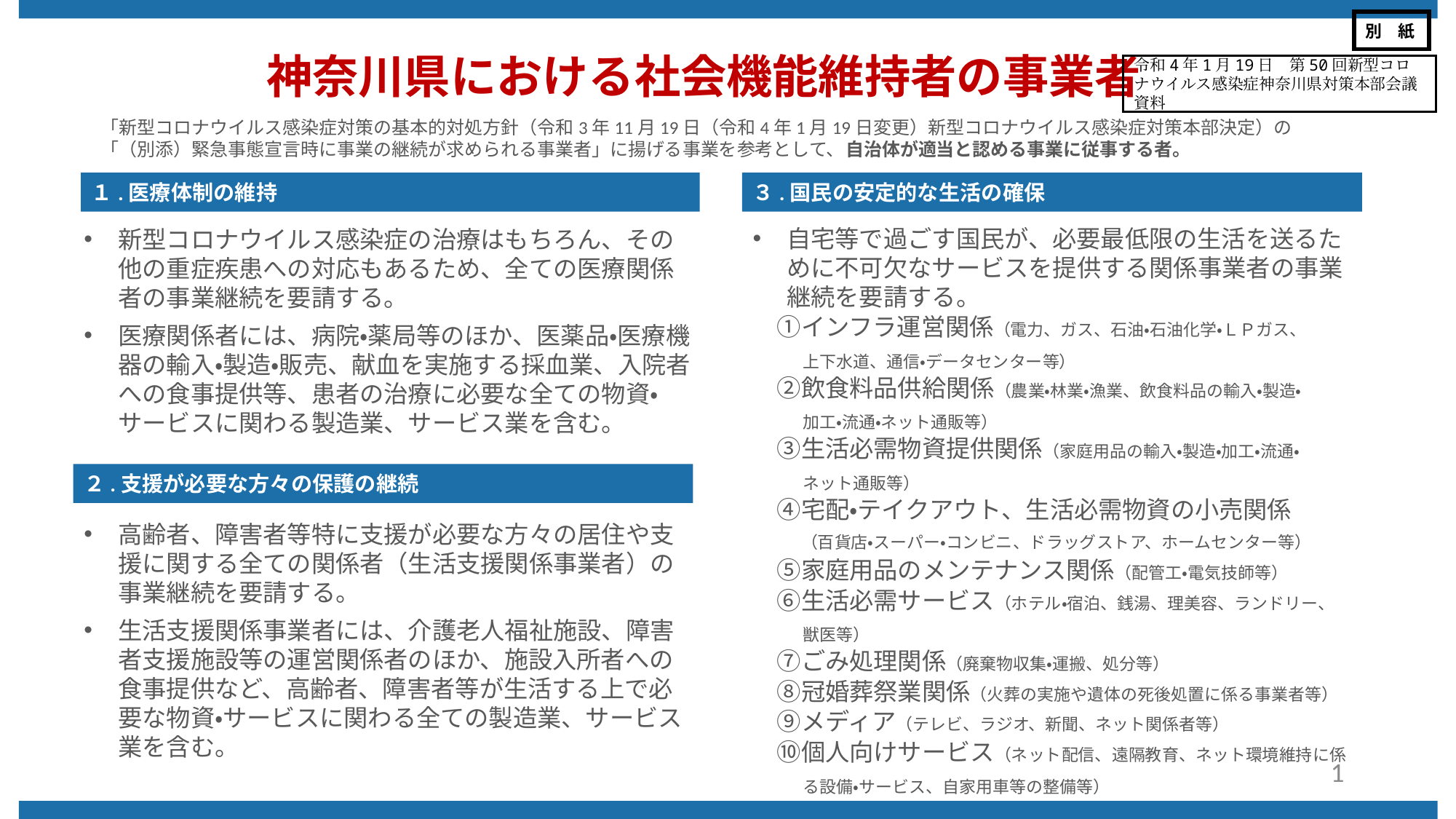

別　紙
# 神奈川県における社会機能維持者の事業者
令和4年1月19日　第50回新型コロナウイルス感染症神奈川県対策本部会議資料
「新型コロナウイルス感染症対策の基本的対処方針（令和3年11月19日（令和4年1月19日変更）新型コロナウイルス感染症対策本部決定）の「（別添）緊急事態宣言時に事業の継続が求められる事業者」に揚げる事業を参考として、自治体が適当と認める事業に従事する者。
１.医療体制の維持
３.国民の安定的な生活の確保
自宅等で過ごす国民が、必要最低限の生活を送るために不可欠なサービスを提供する関係事業者の事業継続を要請する。
　①インフラ運営関係（電力、ガス、石油・石油化学・ＬＰガス、
　　　上下水道、通信・データセンター等）
　②飲食料品供給関係（農業・林業・漁業、飲食料品の輸入・製造・
　　　加工・流通・ネット通販等）
　③生活必需物資提供関係（家庭用品の輸入・製造・加工・流通・
　　　ネット通販等）
　④宅配・テイクアウト、生活必需物資の小売関係
　　（百貨店・スーパー・コンビニ、ドラッグストア、ホームセンター等）
　⑤家庭用品のメンテナンス関係（配管工・電気技師等）
　⑥生活必需サービス（ホテル・宿泊、銭湯、理美容、ランドリー、
　　　獣医等）
　⑦ごみ処理関係（廃棄物収集・運搬、処分等）
　⑧冠婚葬祭業関係（火葬の実施や遺体の死後処置に係る事業者等）
　⑨メディア（テレビ、ラジオ、新聞、ネット関係者等）
　⑩個人向けサービス（ネット配信、遠隔教育、ネット環境維持に係
　　　る設備・サービス、自家用車等の整備等）
新型コロナウイルス感染症の治療はもちろん、その他の重症疾患への対応もあるため、全ての医療関係者の事業継続を要請する。
医療関係者には、病院・薬局等のほか、医薬品・医療機器の輸入・製造・販売、献血を実施する採血業、入院者への食事提供等、患者の治療に必要な全ての物資・サービスに関わる製造業、サービス業を含む。
２.支援が必要な方々の保護の継続
高齢者、障害者等特に支援が必要な方々の居住や支援に関する全ての関係者（生活支援関係事業者）の事業継続を要請する。
生活支援関係事業者には、介護老人福祉施設、障害者支援施設等の運営関係者のほか、施設入所者への食事提供など、高齢者、障害者等が生活する上で必要な物資・サービスに関わる全ての製造業、サービス業を含む。
1